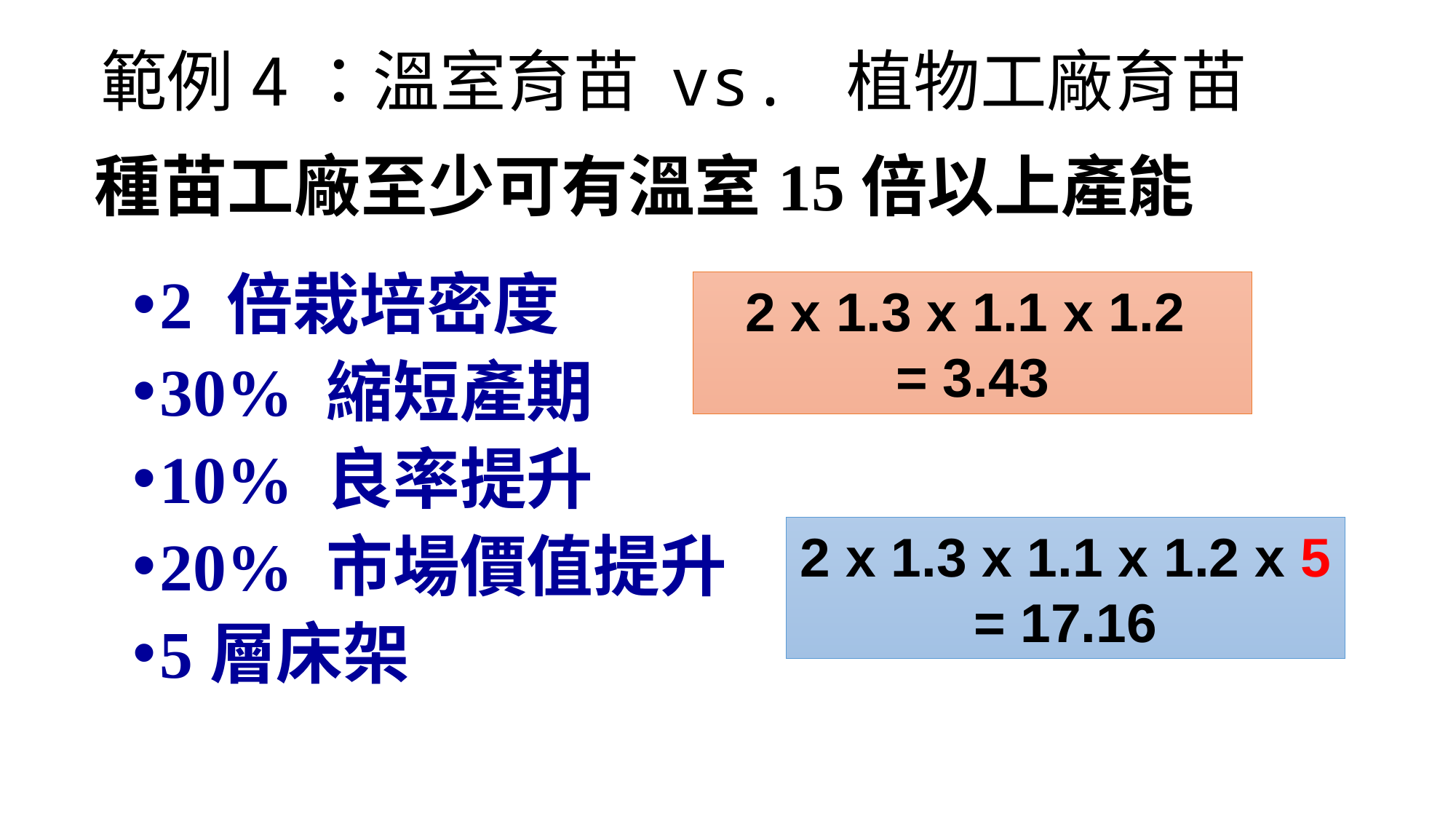

範例4：溫室育苗 vs. 植物工廠育苗
# 種苗工廠至少可有溫室15倍以上產能
2 倍栽培密度
30% 縮短產期
10% 良率提升
20% 市場價值提升
5層床架

2 x 1.3 x 1.1 x 1.2
= 3.43
2 x 1.3 x 1.1 x 1.2 x 5 = 17.16